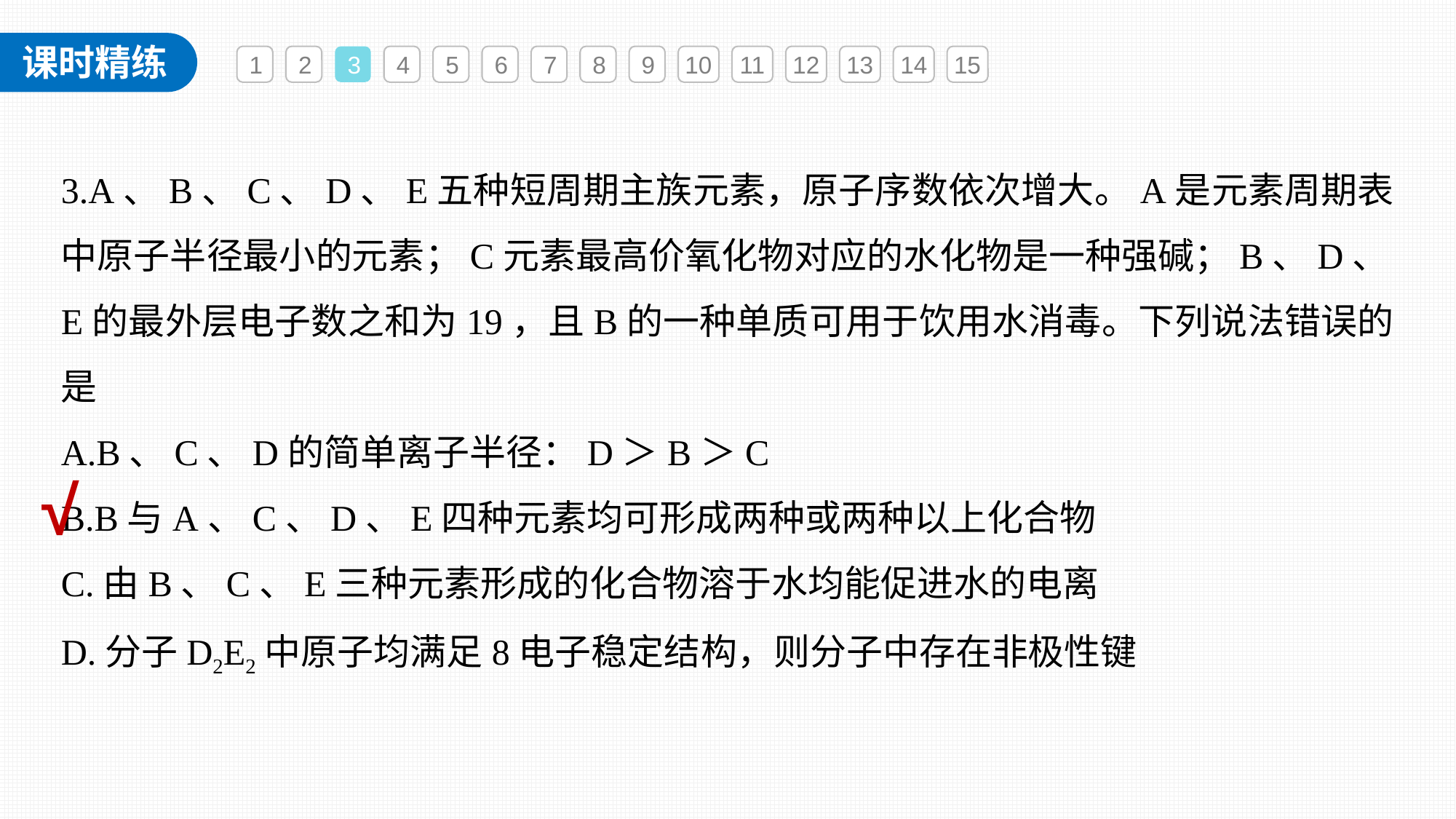

1
2
3
4
5
6
7
8
9
10
11
12
13
14
15
3.A、B、C、D、E五种短周期主族元素，原子序数依次增大。A是元素周期表中原子半径最小的元素；C元素最高价氧化物对应的水化物是一种强碱；B、D、E的最外层电子数之和为19，且B的一种单质可用于饮用水消毒。下列说法错误的是
A.B、C、D的简单离子半径：D＞B＞C
B.B与A、C、D、E四种元素均可形成两种或两种以上化合物
C.由B、C、E三种元素形成的化合物溶于水均能促进水的电离
D.分子D2E2中原子均满足8电子稳定结构，则分子中存在非极性键
√